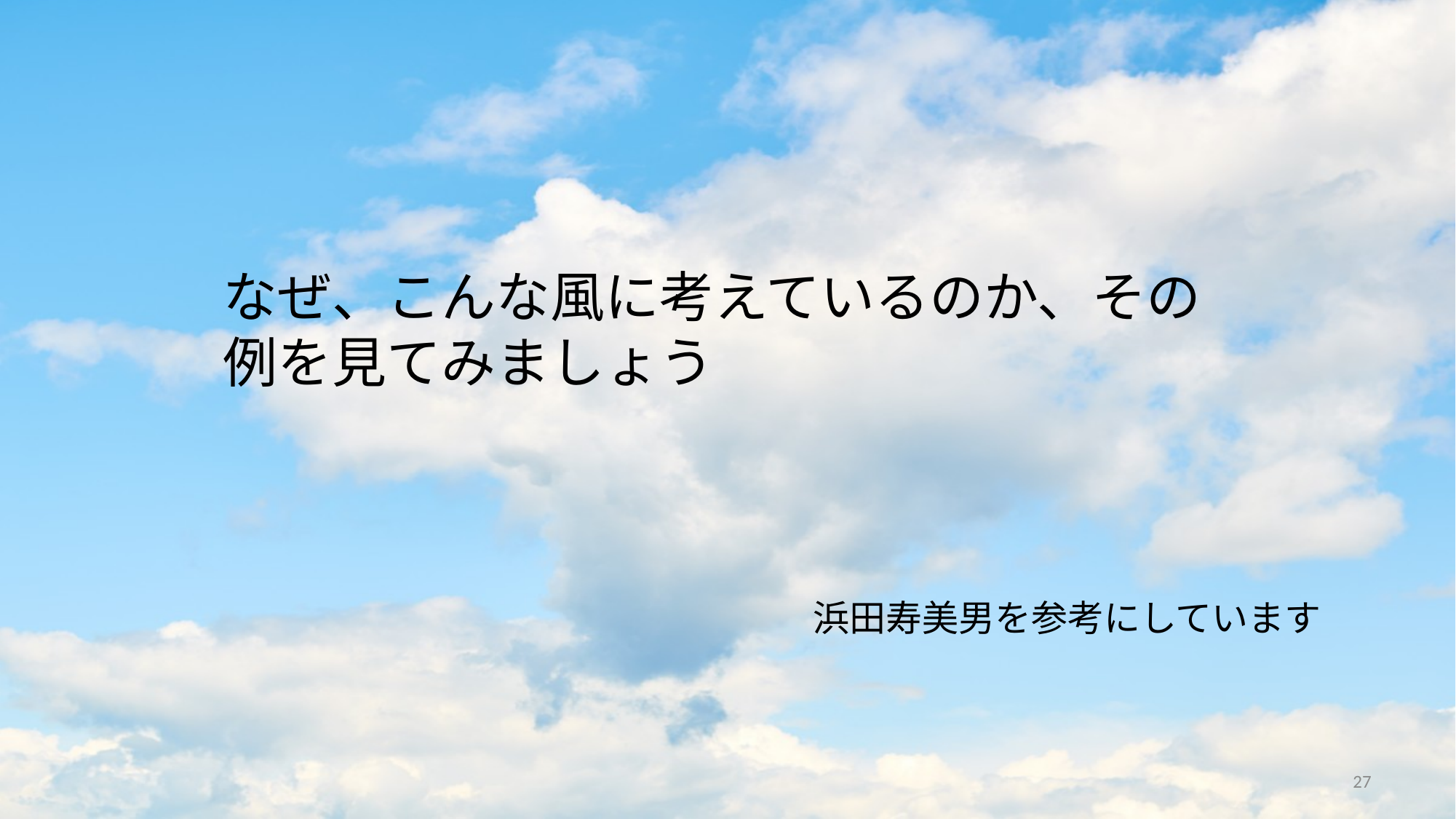

なぜ、こんな風に考えているのか、その例を見てみましょう
浜田寿美男を参考にしています
27